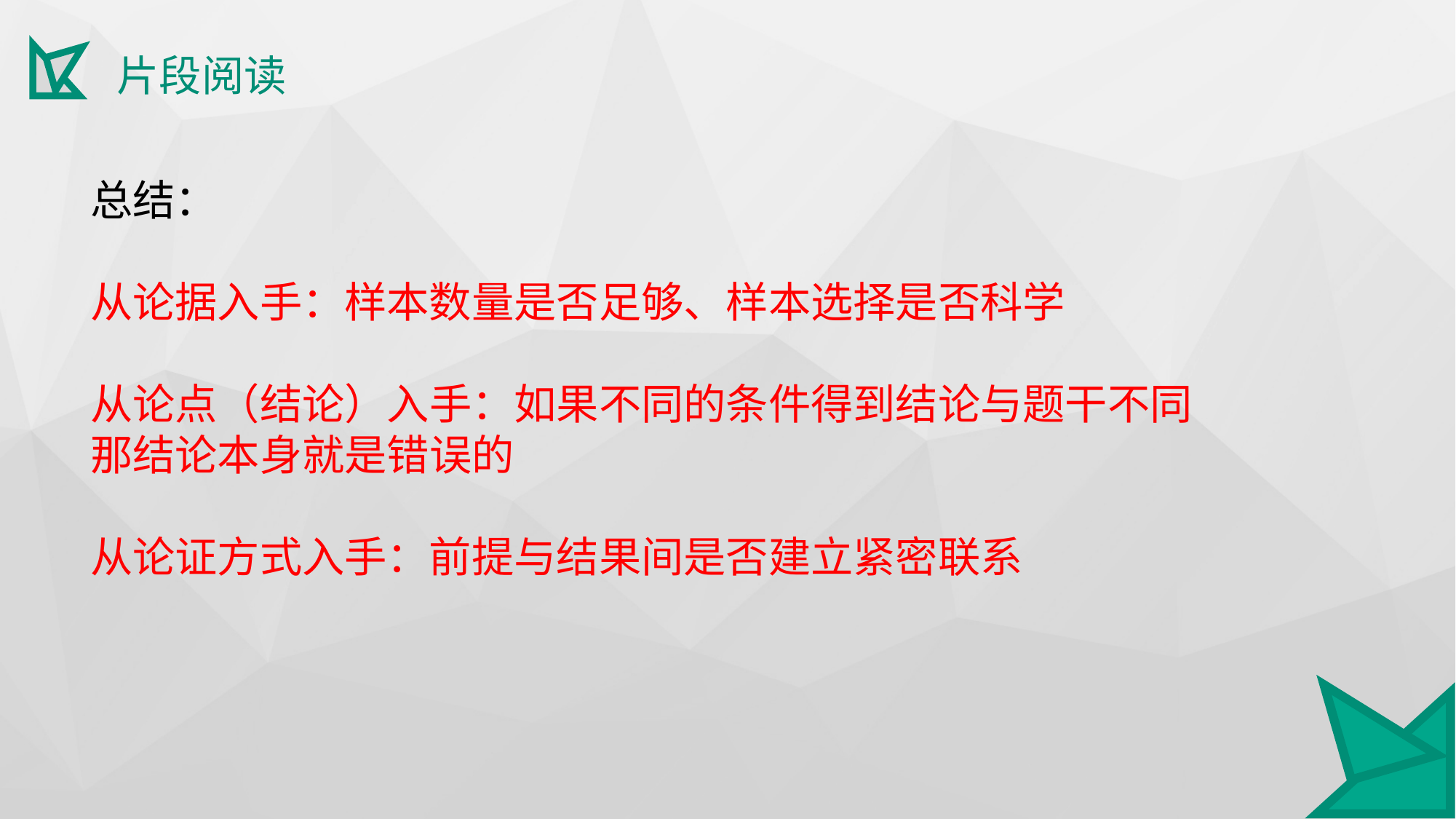

片段阅读

总结：

从论据入手：样本数量是否足够、样本选择是否科学

从论点（结论）入手：如果不同的条件得到结论与题干不同
那结论本身就是错误的

从论证方式入手：前提与结果间是否建立紧密联系

.